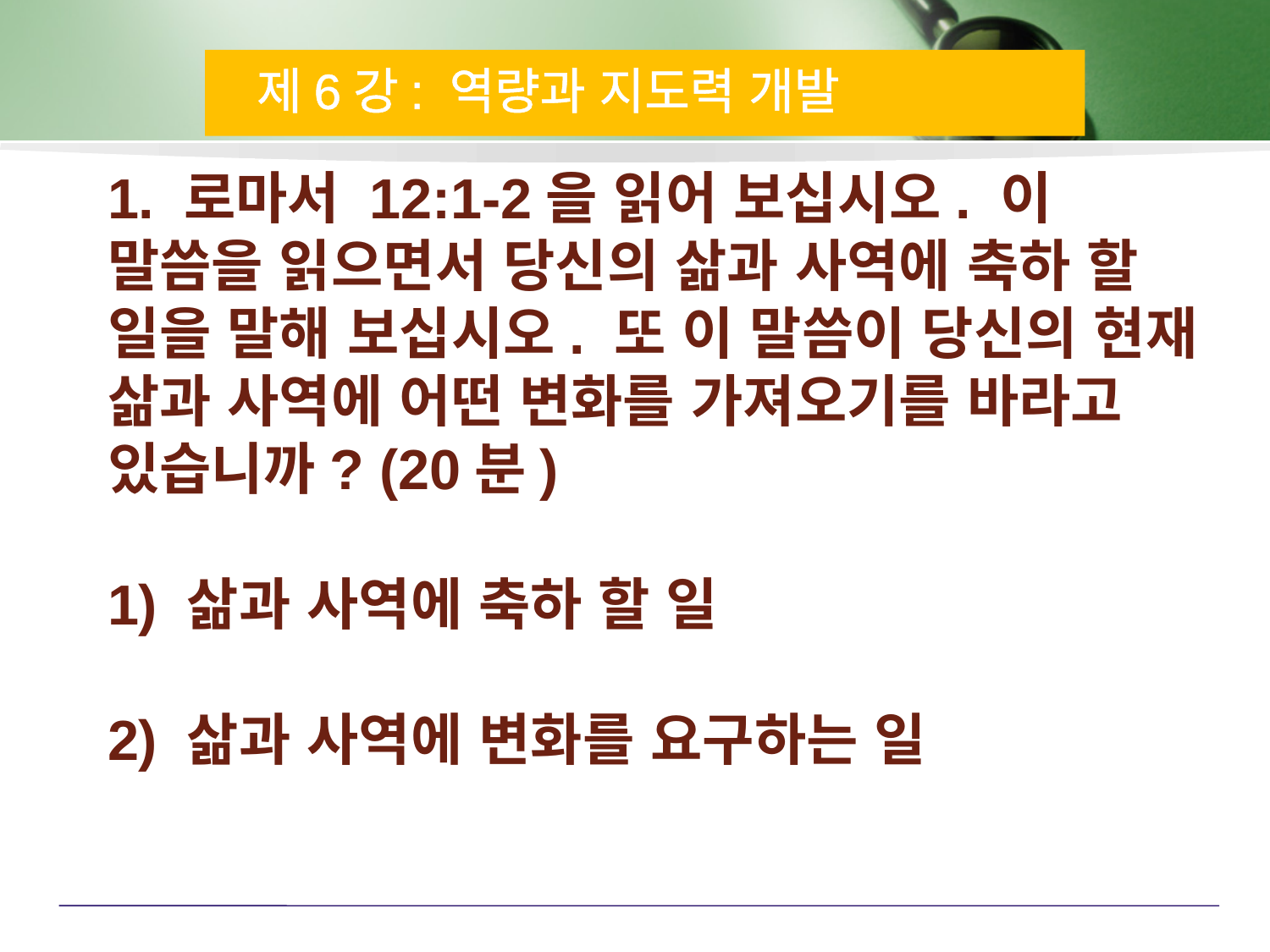

제6강: 역량과 지도력 개발
1. 로마서 12:1-2을 읽어 보십시오. 이 말씀을 읽으면서 당신의 삶과 사역에 축하 할 일을 말해 보십시오. 또 이 말씀이 당신의 현재 삶과 사역에 어떤 변화를 가져오기를 바라고 있습니까? (20분)
1) 삶과 사역에 축하 할 일
2) 삶과 사역에 변화를 요구하는 일